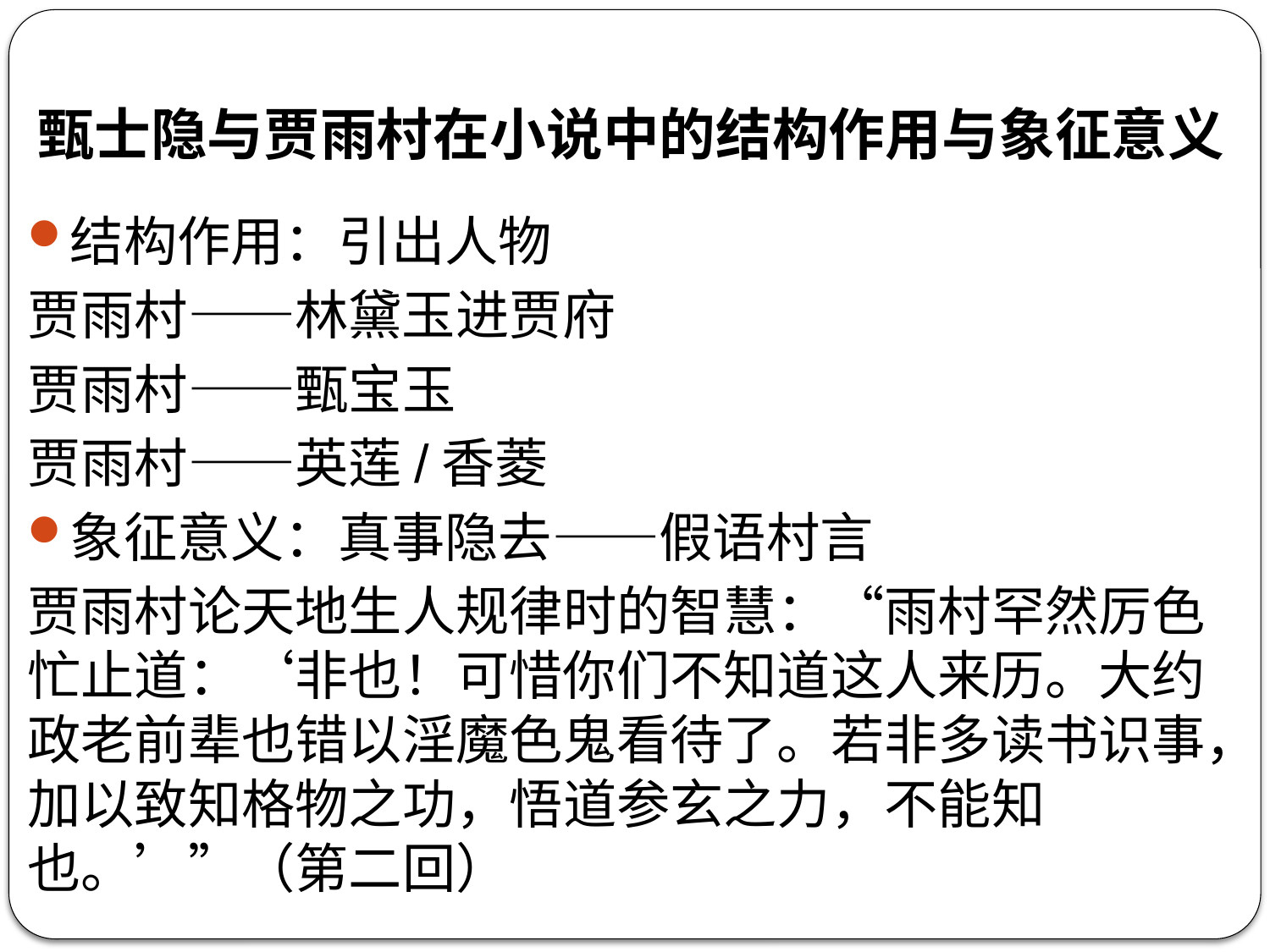

# 甄士隐与贾雨村在小说中的结构作用与象征意义
结构作用：引出人物
贾雨村——林黛玉进贾府
贾雨村——甄宝玉
贾雨村——英莲/香菱
象征意义：真事隐去——假语村言
贾雨村论天地生人规律时的智慧：“雨村罕然厉色忙止道：‘非也！可惜你们不知道这人来历。大约政老前辈也错以淫魔色鬼看待了。若非多读书识事，加以致知格物之功，悟道参玄之力，不能知也。’”（第二回）